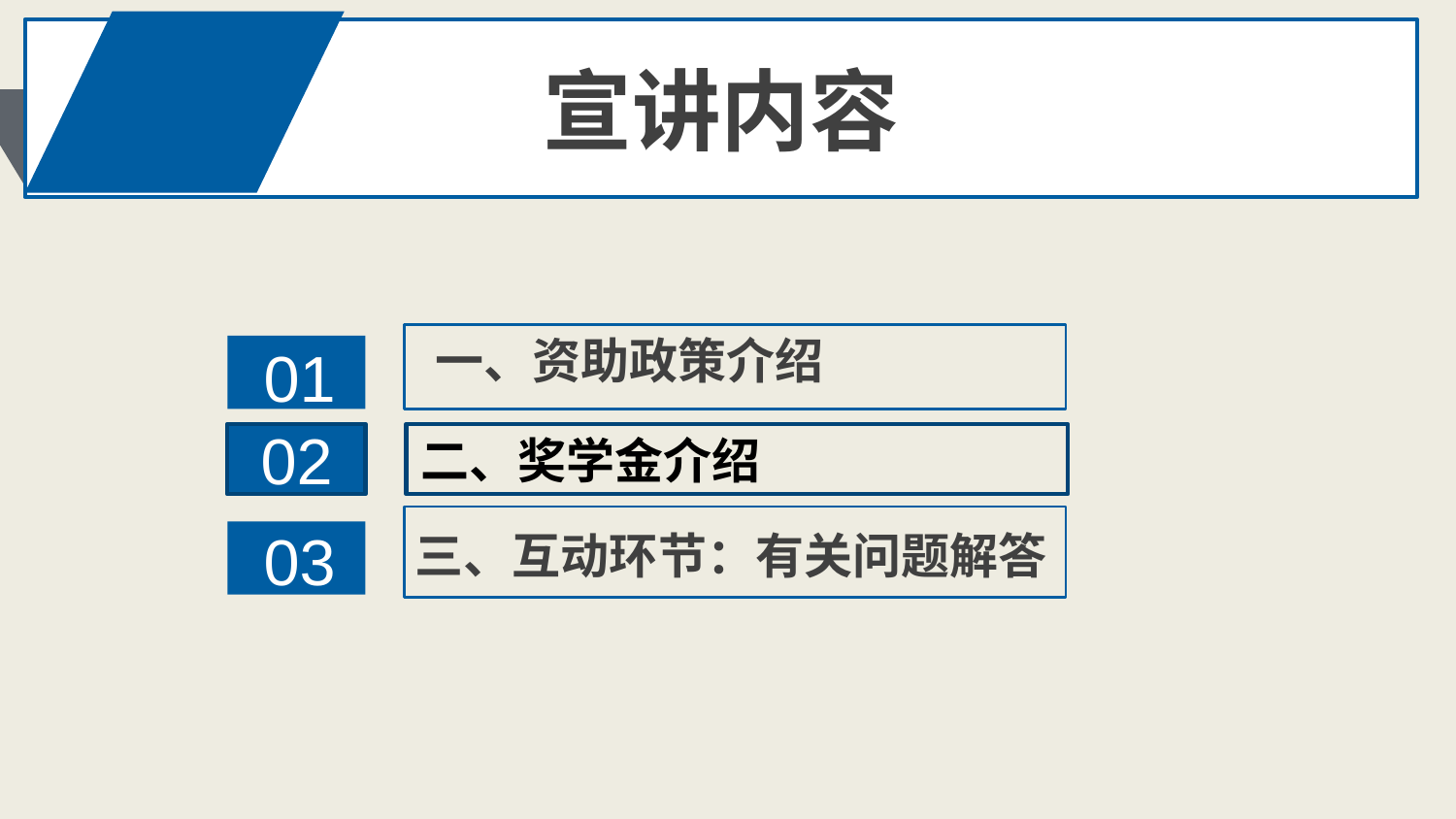

宣讲内容

一、资助政策介绍
01

02
二、奖学金介绍

三、互动环节：有关问题解答
03